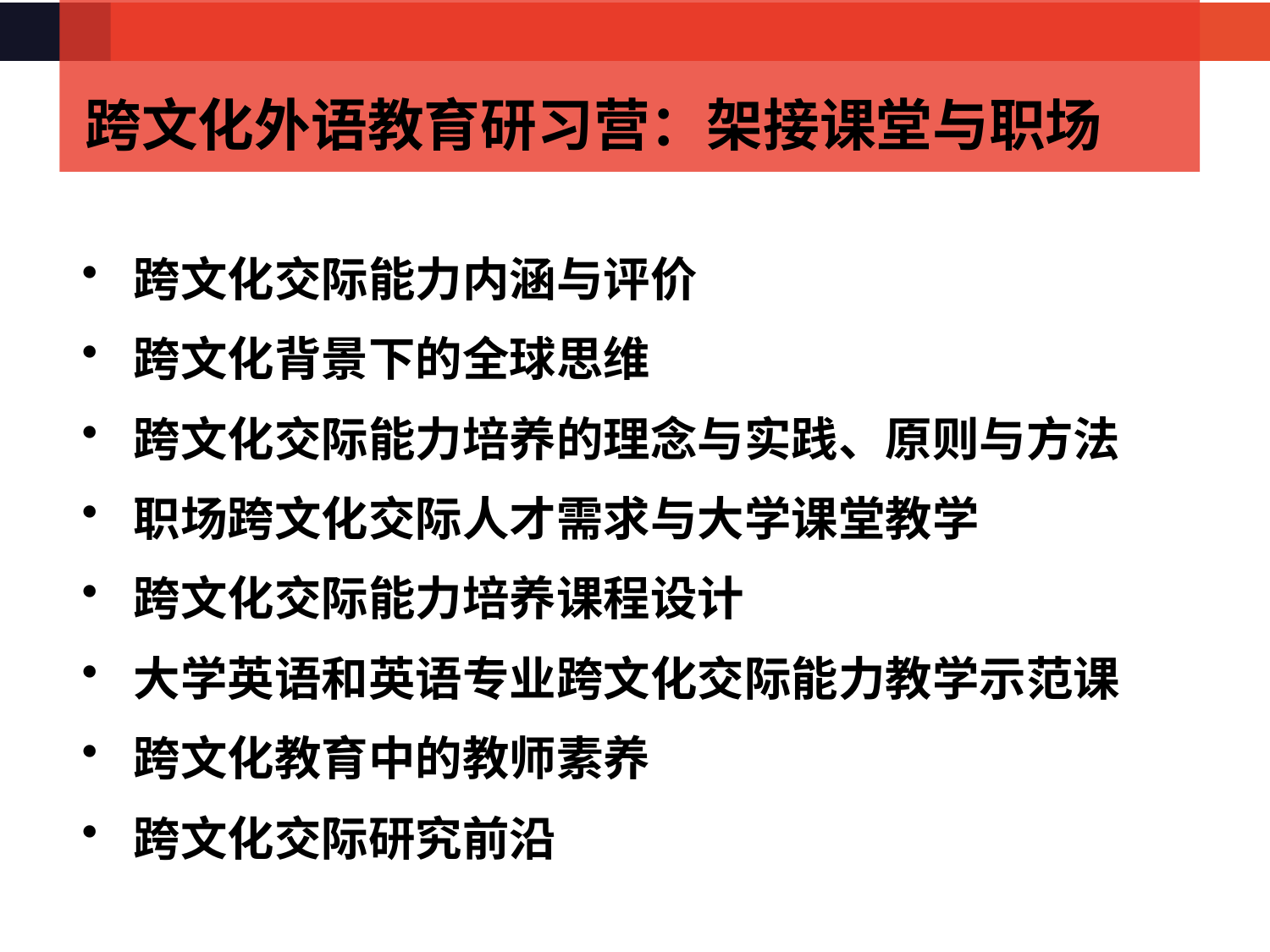

跨文化外语教育研习营：架接课堂与职场
 跨文化交际能力内涵与评价
 跨文化背景下的全球思维
 跨文化交际能力培养的理念与实践、原则与方法
 职场跨文化交际人才需求与大学课堂教学
 跨文化交际能力培养课程设计
 大学英语和英语专业跨文化交际能力教学示范课
 跨文化教育中的教师素养
 跨文化交际研究前沿